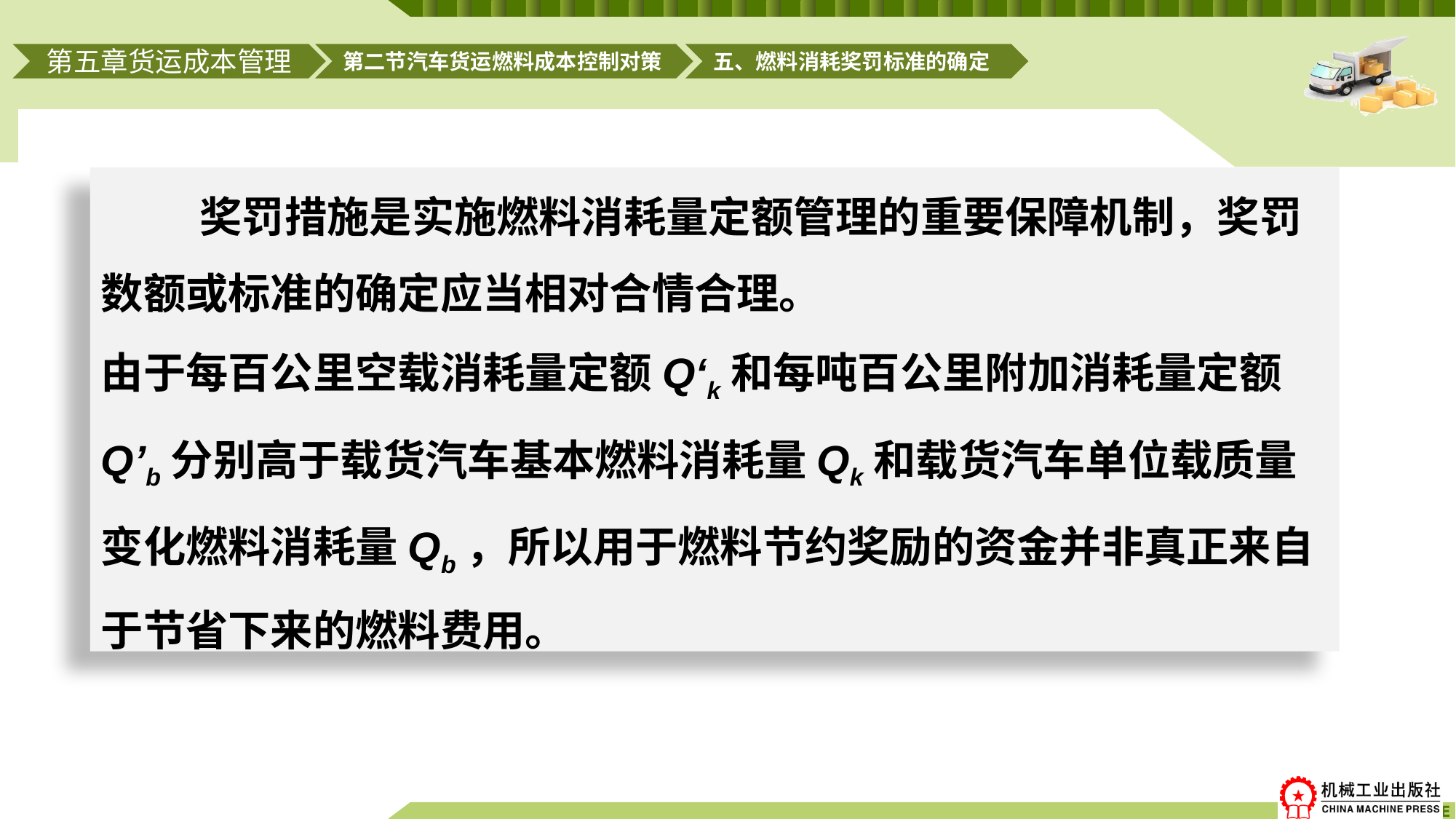

第二节汽车货运燃料成本控制对策
五、燃料消耗奖罚标准的确定
第五章货运成本管理
# 奖罚措施是实施燃料消耗量定额管理的重要保障机制，奖罚数额或标准的确定应当相对合情合理。 由于每百公里空载消耗量定额Q‘k和每吨百公里附加消耗量定额Q’b分别高于载货汽车基本燃料消耗量Qk和载货汽车单位载质量变化燃料消耗量Qb，所以用于燃料节约奖励的资金并非真正来自于节省下来的燃料费用。